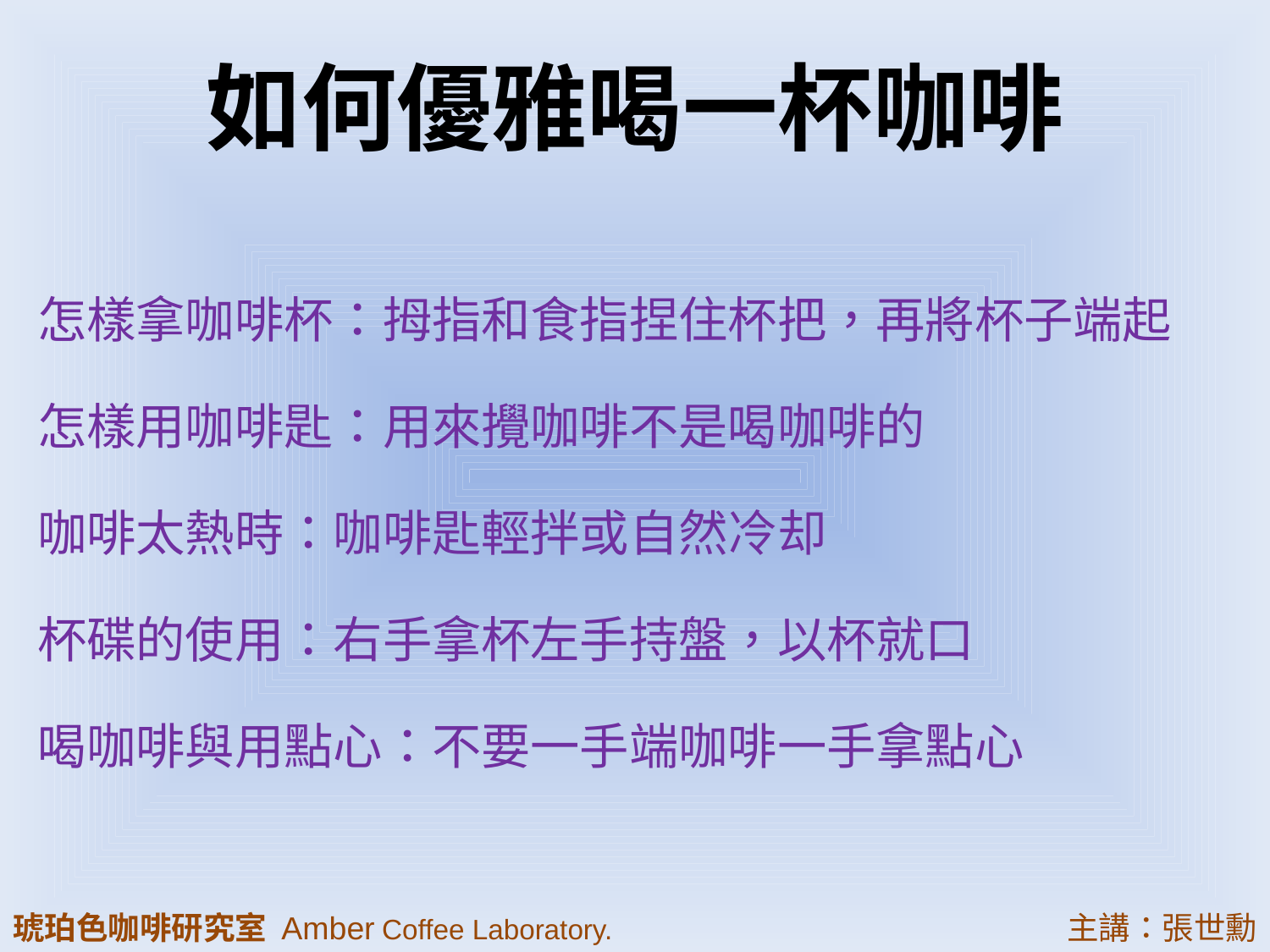

# 如何優雅喝一杯咖啡
怎樣拿咖啡杯：拇指和食指捏住杯把，再將杯子端起

怎樣用咖啡匙：用來攪咖啡不是喝咖啡的

咖啡太熱時：咖啡匙輕拌或自然冷却

杯碟的使用：右手拿杯左手持盤，以杯就口

喝咖啡與用點心：不要一手端咖啡一手拿點心
琥珀色咖啡研究室 Amber Coffee Laboratory.
主講：張世勳